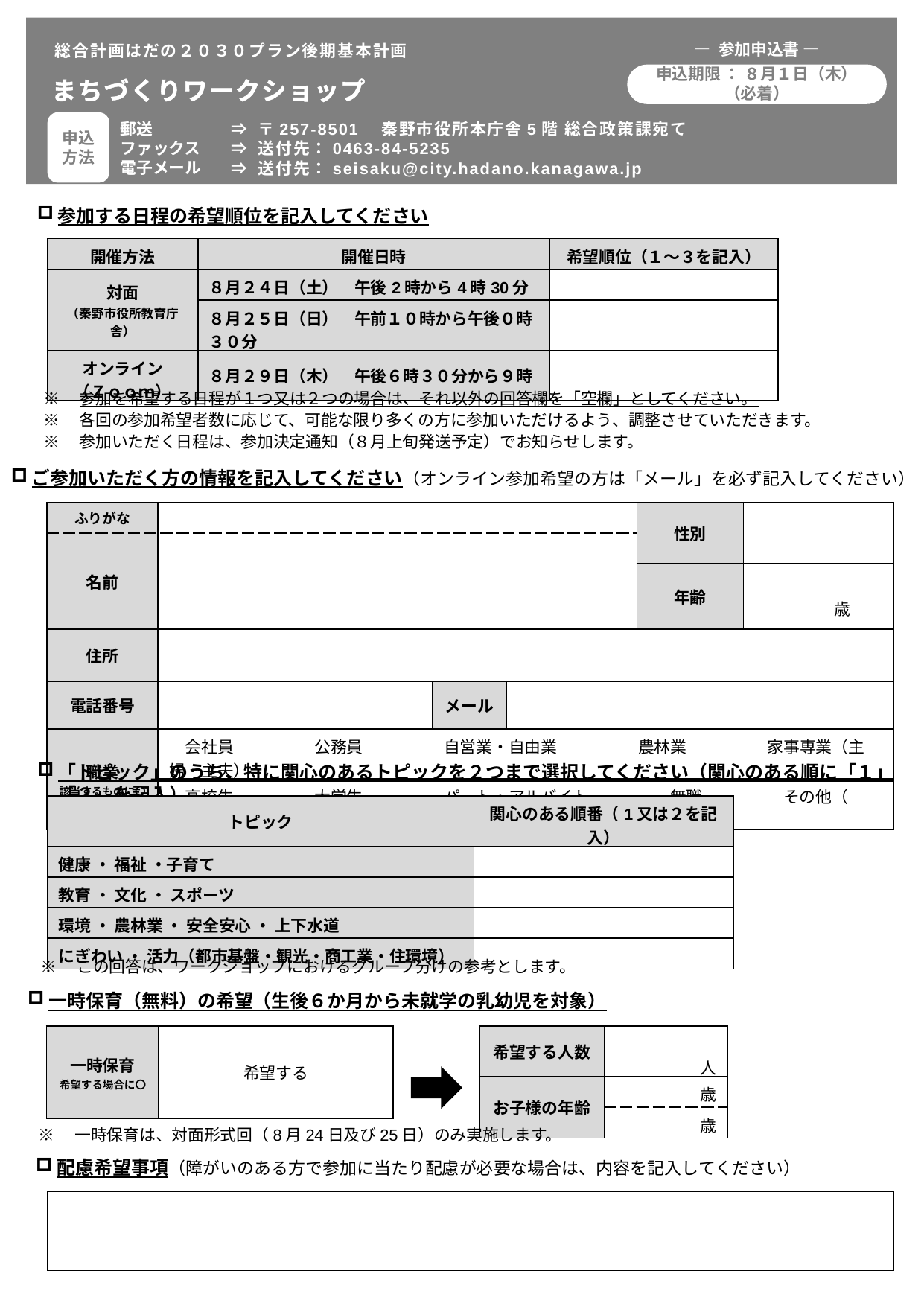

総合計画はだの２０３０プラン後期基本計画
  まちづくりワークショップ

― 参加申込書 ―
申込期限 ： ８月１日（木）（必着）
申込
方法
郵送
ファックス
電子メール
⇒ 〒257-8501　秦野市役所本庁舎5階 総合政策課宛て
⇒ 送付先：0463-84-5235
⇒ 送付先：seisaku@city.hadano.kanagawa.jp
参加する日程の希望順位を記入してください
| 開催方法 | 開催日時 | 希望順位（１～３を記入） |
| --- | --- | --- |
| 対面 （秦野市役所教育庁舎） | ８月２４日（土）　午後2時から4時30分 |  |
|  | ８月２５日（日）　午前１０時から午後０時３０分 |  |
| オンライン （Ｚｏｏｍ） | ８月２９日（木）　午後６時３０分から９時 |  |
※　参加を希望する日程が１つ又は２つの場合は、それ以外の回答欄を「空欄」としてください。
※　各回の参加希望者数に応じて、可能な限り多くの方に参加いただけるよう、調整させていただきます。
※　参加いただく日程は、参加決定通知（８月上旬発送予定）でお知らせします。
ご参加いただく方の情報を記入してください（オンライン参加希望の方は「メール」を必ず記入してください）

| ふりがな |  |  |  | 性別 |  |
| --- | --- | --- | --- | --- | --- |
| 名前 |  |  |  |  |  |
|  |  |  |  | 年齢 | 歳 |
| 住所 |  |  |  |  |  |
| 電話番号 |  | メール |  |  |  |
| 職業 該当するものに〇 | 会社員　　　　　公務員　　　　　自営業・自由業　　　　　農林業　　　　　家事専業（主婦・主夫） |  |  |  |  |
|  | 高校生　　　　　大学生　　　　　パート・アルバイト　　　　　無職　　　　　その他（　　　　　　　　　　　　　　） |  |  |  |  |
「トピック」のうち、特に関心のあるトピックを２つまで選択してください（関心のある順に「１」「２」を記入）
| トピック | 関心のある順番（1又は２を記入） |
| --- | --- |
| 健康 ・ 福祉 ・子育て |  |
| 教育 ・ 文化 ・ スポーツ |  |
| 環境 ・ 農林業 ・ 安全安心 ・ 上下水道 |  |
| にぎわい ・ 活力（都市基盤・観光・商工業・住環境） |  |
※　この回答は、ワークショップにおけるグループ分けの参考とします。
一時保育（無料）の希望（生後６か月から未就学の乳幼児を対象）
| 一時保育 希望する場合に〇 | 希望する |
| --- | --- |
| 希望する人数 | 人 |
| --- | --- |
| お子様の年齢 | 歳 |
|  | 歳 |

※　一時保育は、対面形式回（8月24日及び25日）のみ実施します。
配慮希望事項（障がいのある方で参加に当たり配慮が必要な場合は、内容を記入してください）
|  |
| --- |